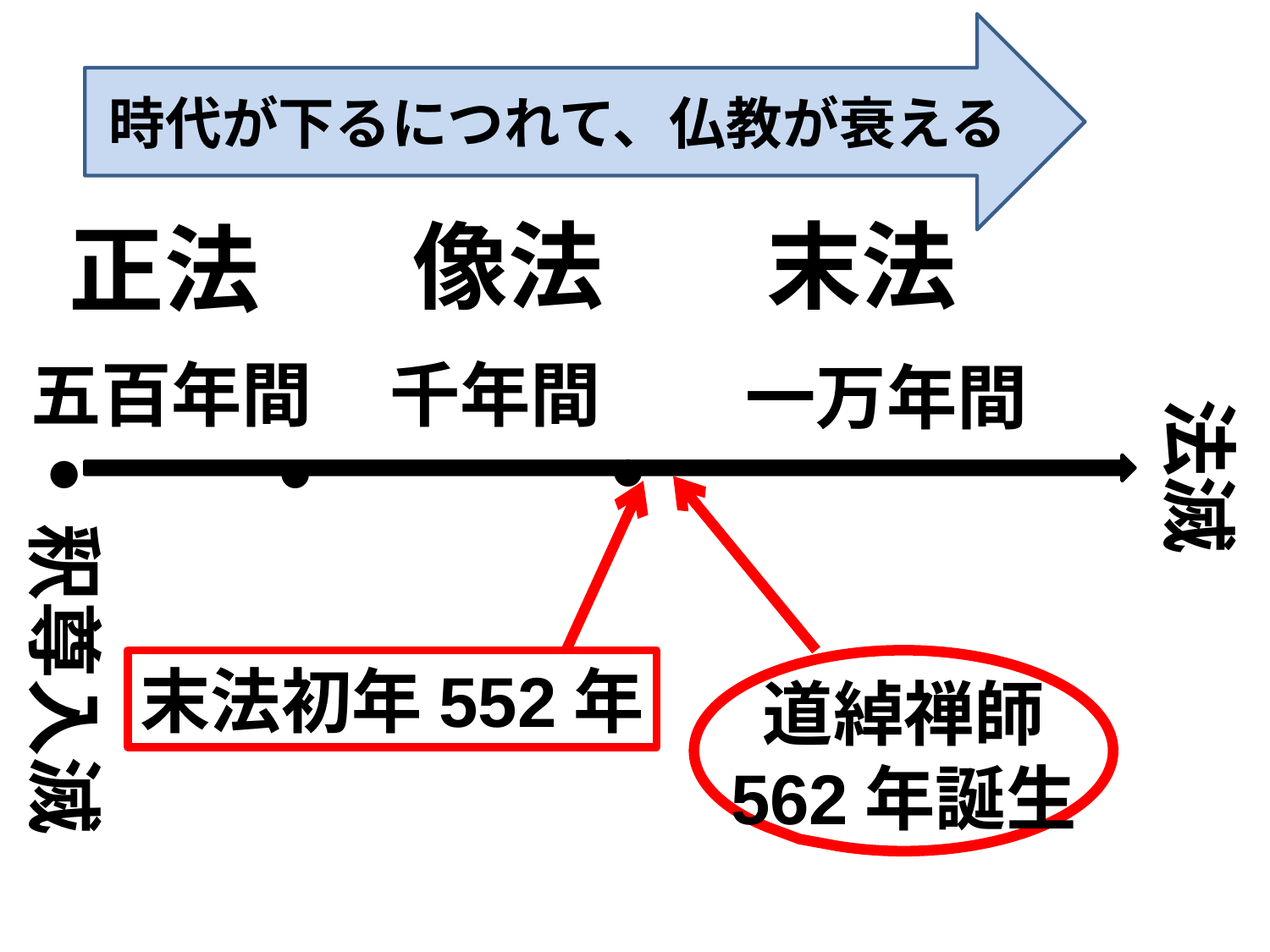

時代が下るにつれて、仏教が衰える
像法
末法
正法
五百年間
千年間
一万年間
法滅
●
●
●

釈尊入滅
末法初年552年

道綽禅師
562年誕生